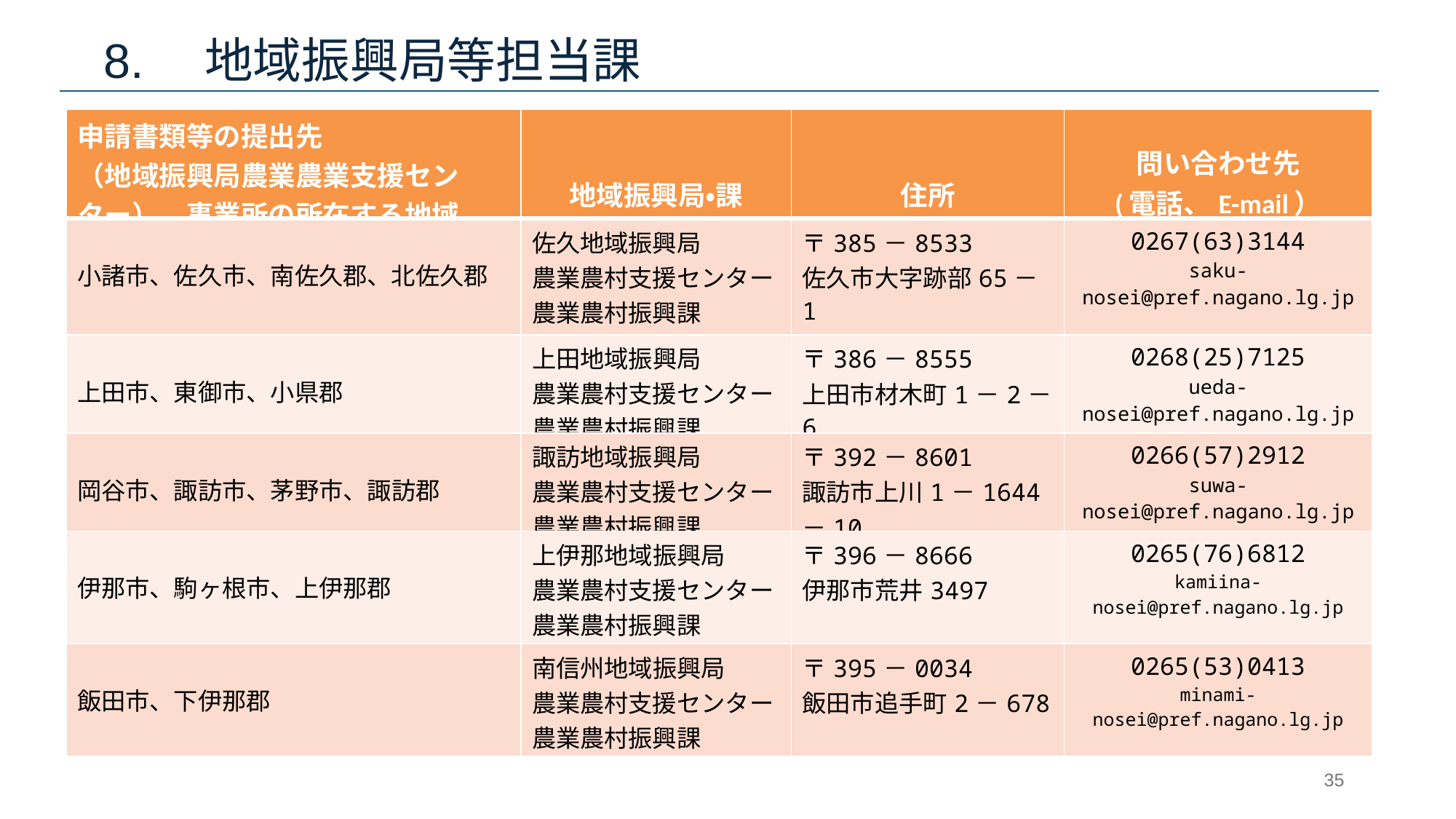

# 8.　地域振興局等担当課

| 申請書類等の提出先 （地域振興局農業農業支援センター）、事業所の所在する地域 | 地域振興局・課 | 住所 | 問い合わせ先 (電話、E-mail） |
| --- | --- | --- | --- |
| 小諸市、佐久市、南佐久郡、北佐久郡 | 佐久地域振興局 農業農村支援センター 農業農村振興課 | 〒385－8533 佐久市大字跡部65－1 | 0267(63)3144 saku-nosei@pref.nagano.lg.jp |
| 上田市、東御市、小県郡 | 上田地域振興局 農業農村支援センター 農業農村振興課 | 〒386－8555 上田市材木町1－2－6 | 0268(25)7125 ueda-nosei@pref.nagano.lg.jp |
| 岡谷市、諏訪市、茅野市、諏訪郡 | 諏訪地域振興局 農業農村支援センター 農業農村振興課 | 〒392－8601 諏訪市上川1－1644－10 | 0266(57)2912 suwa-nosei@pref.nagano.lg.jp |
| 伊那市、駒ヶ根市、上伊那郡 | 上伊那地域振興局 農業農村支援センター 農業農村振興課 | 〒396－8666 伊那市荒井3497 | 0265(76)6812 kamiina-nosei@pref.nagano.lg.jp |
| 飯田市、下伊那郡 | 南信州地域振興局 農業農村支援センター 農業農村振興課 | 〒395－0034 飯田市追手町2－678 | 0265(53)0413 minami-nosei@pref.nagano.lg.jp |
35